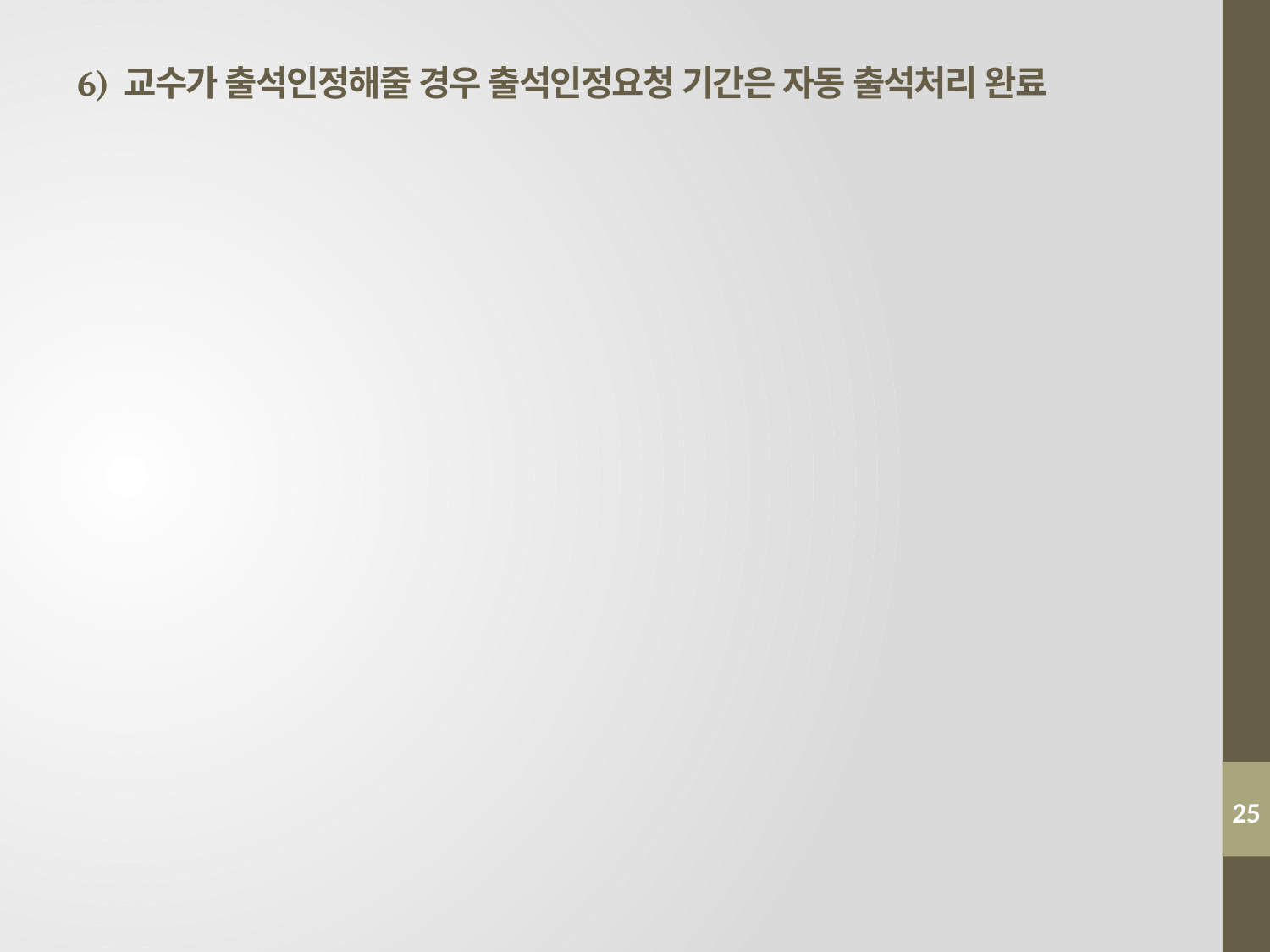

# 6) 교수가 출석인정해줄 경우 출석인정요청 기간은 자동 출석처리 완료
25